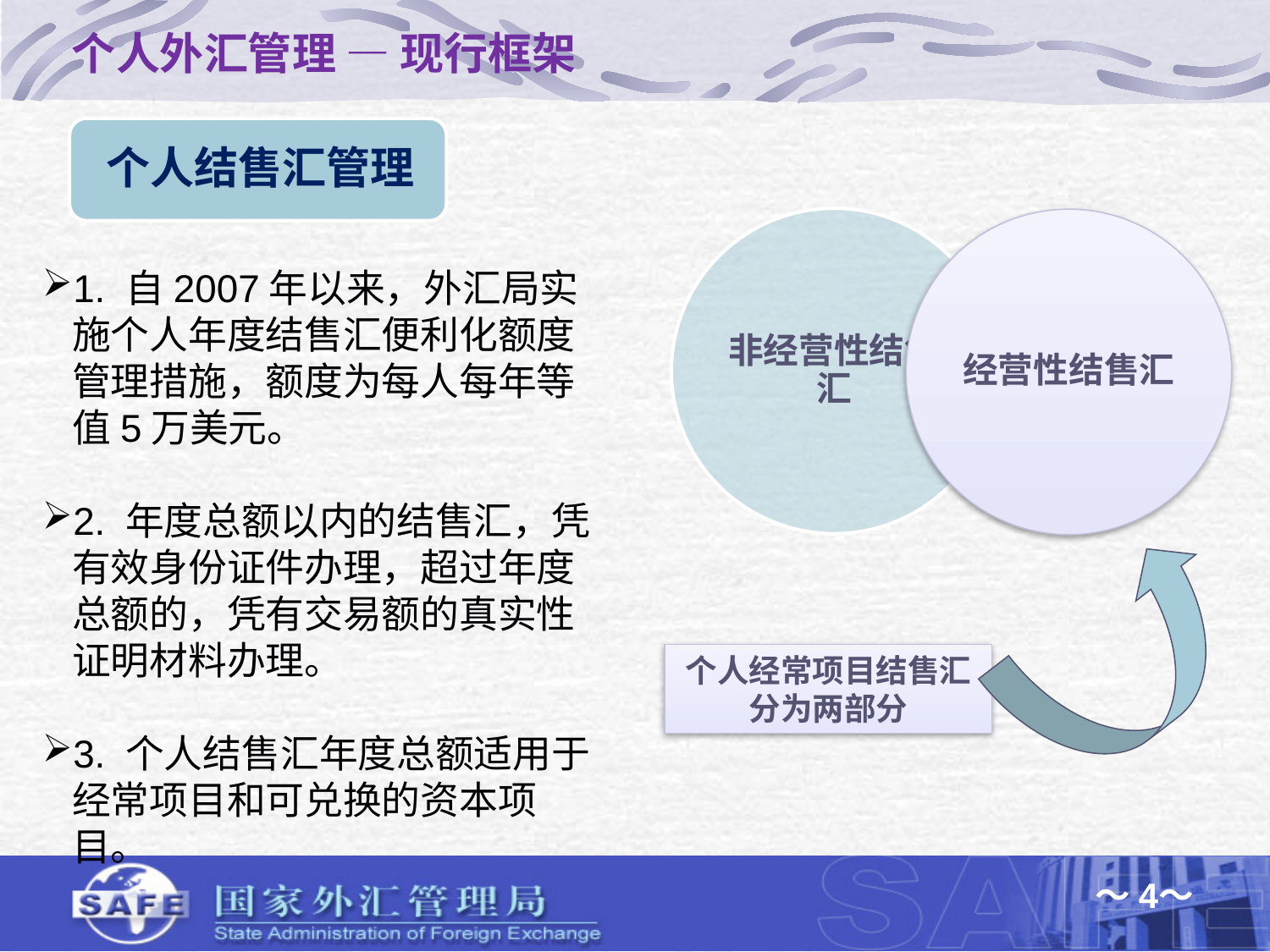

个人外汇管理 — 现行框架
个人结售汇管理

非经营性结售汇
经营性结售汇
1. 自2007年以来，外汇局实施个人年度结售汇便利化额度管理措施，额度为每人每年等值5万美元。

2. 年度总额以内的结售汇，凭有效身份证件办理，超过年度总额的，凭有交易额的真实性证明材料办理。

3. 个人结售汇年度总额适用于经常项目和可兑换的资本项目。

个人经常项目结售汇
分为两部分
～4～